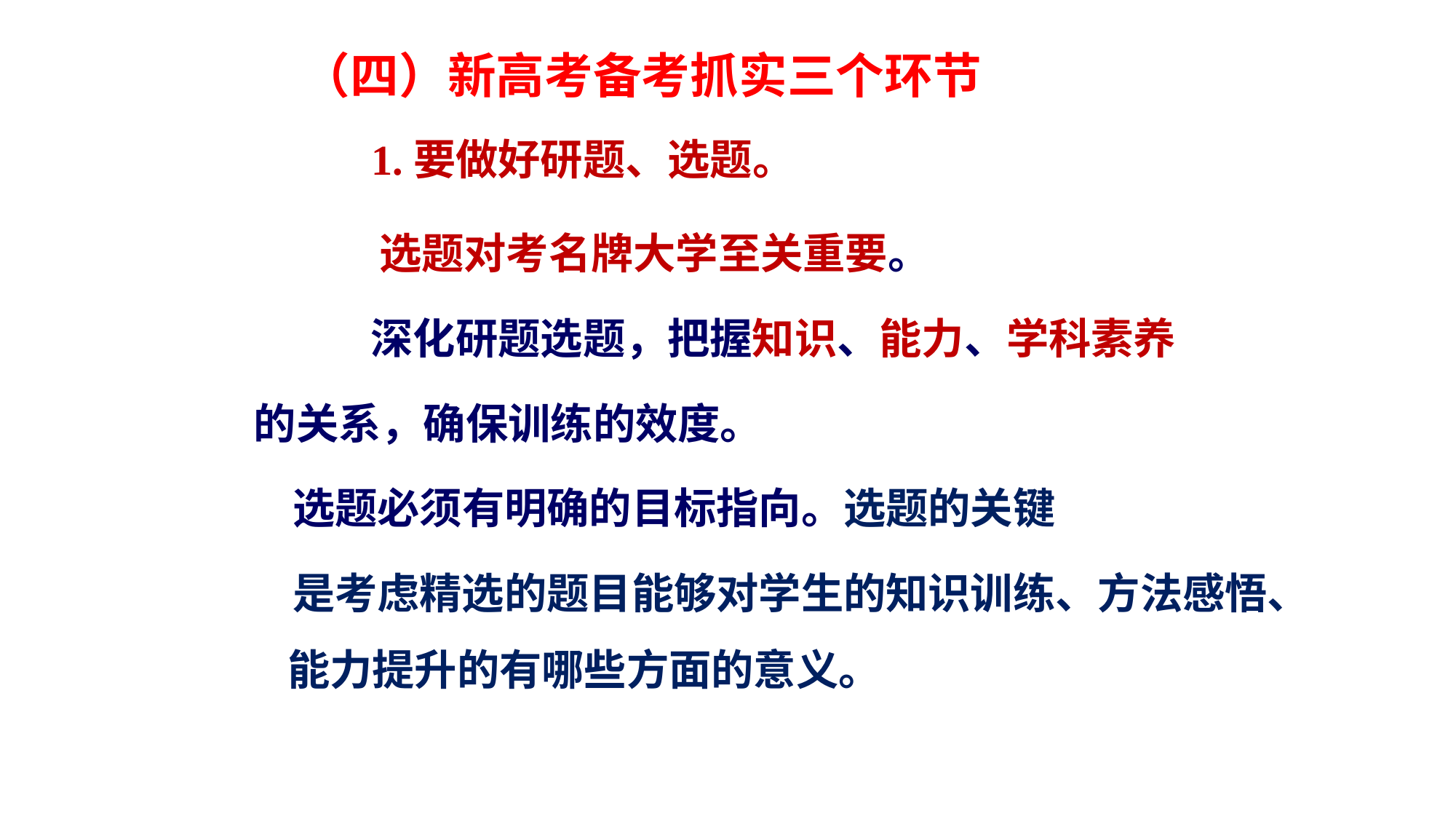

（四）新高考备考抓实三个环节
      1.要做好研题、选题。
                选题对考名牌大学至关重要。
                  深化研题选题，把握知识、能力、学科素养
   的关系，确保训练的效度。
       选题必须有明确的目标指向。选题的关键
       是考虑精选的题目能够对学生的知识训练、方法感悟、能力提升的有哪些方面的意义。